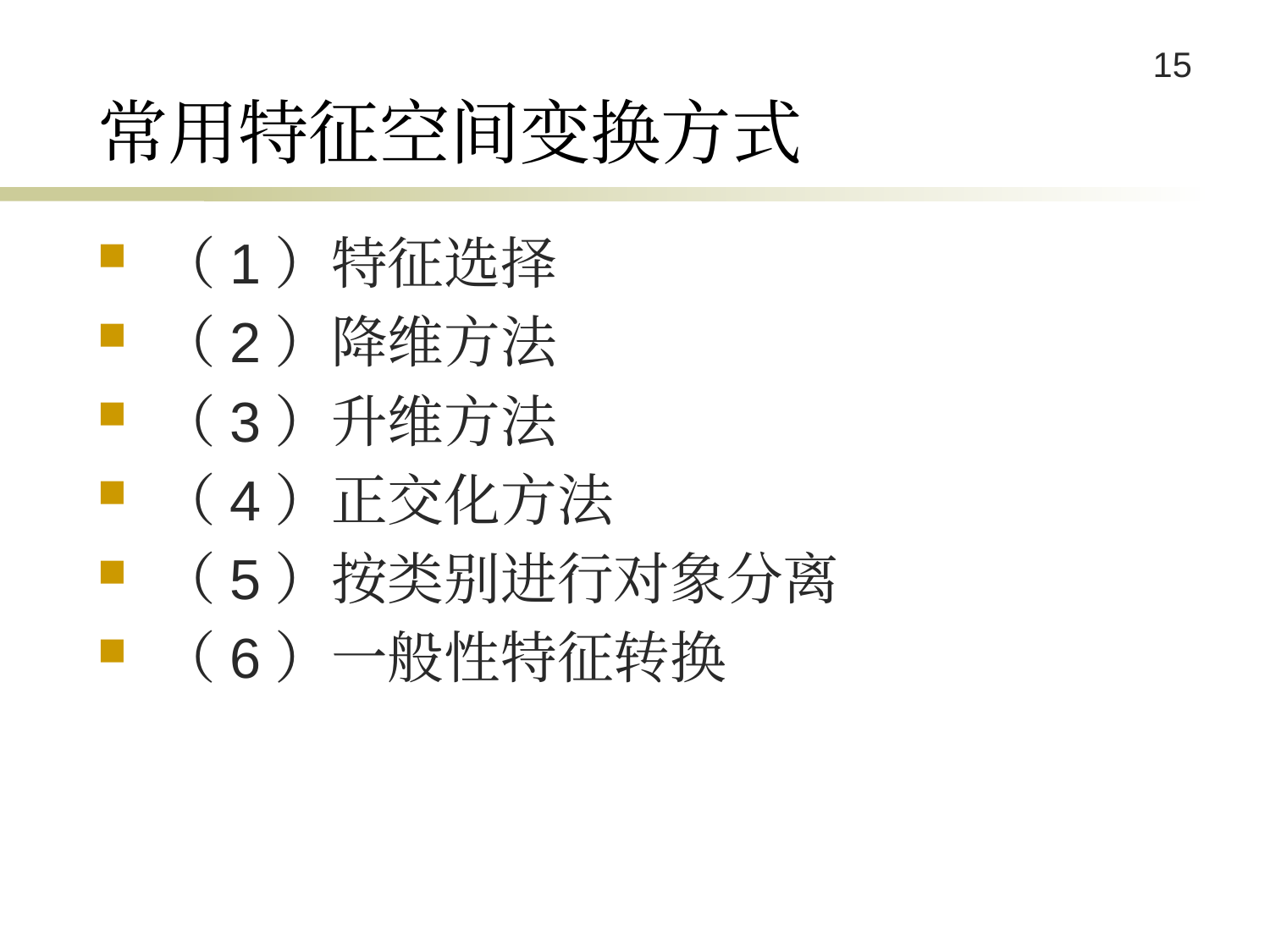

# 常用特征空间变换方式
（1）特征选择
（2）降维方法
（3）升维方法
（4）正交化方法
（5）按类别进行对象分离
（6）一般性特征转换